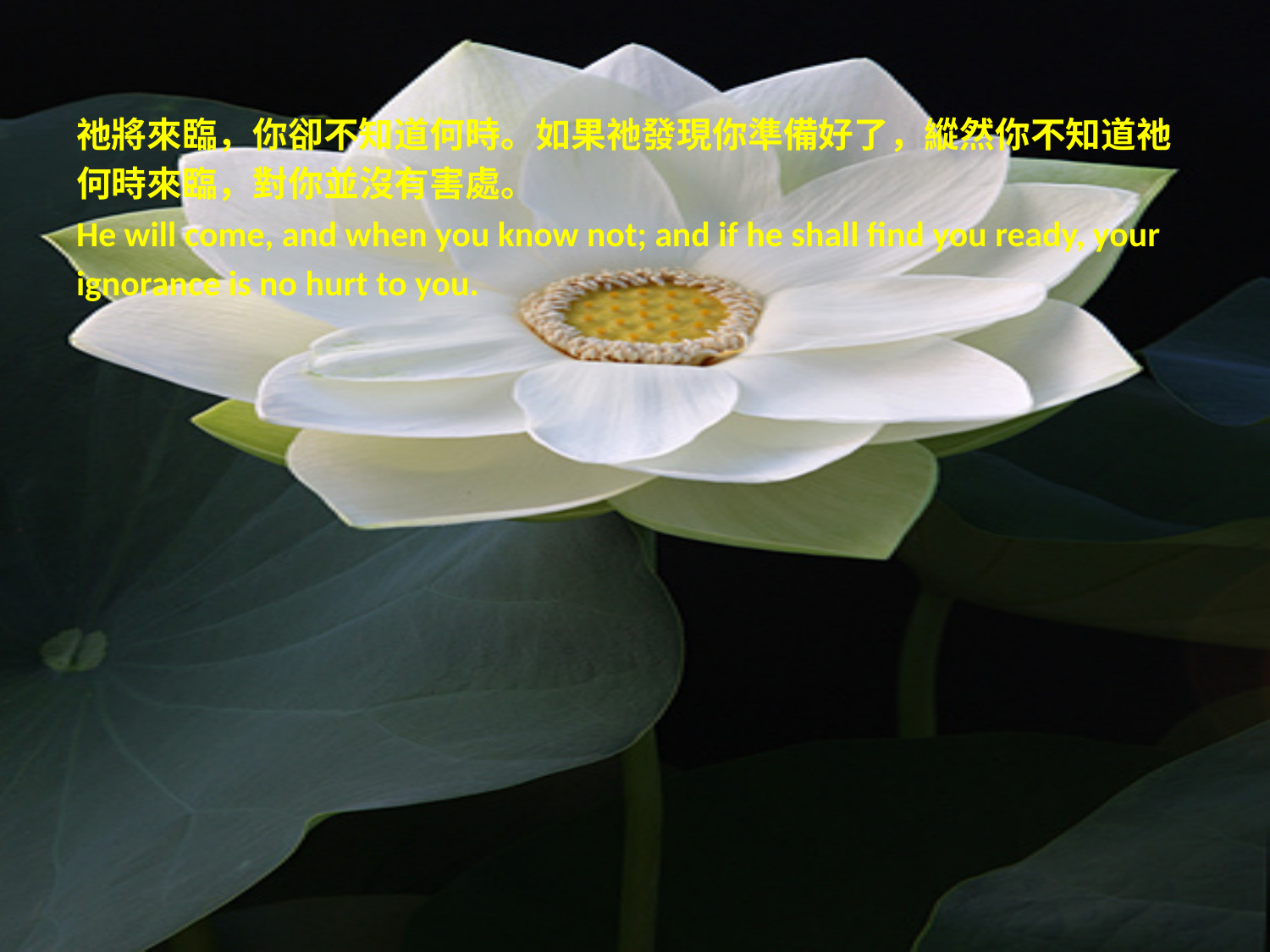

祂將來臨，你卻不知道何時。如果祂發現你準備好了，縱然你不知道祂
何時來臨，對你並沒有害處。
He will come, and when you know not; and if he shall find you ready, your
ignorance is no hurt to you.